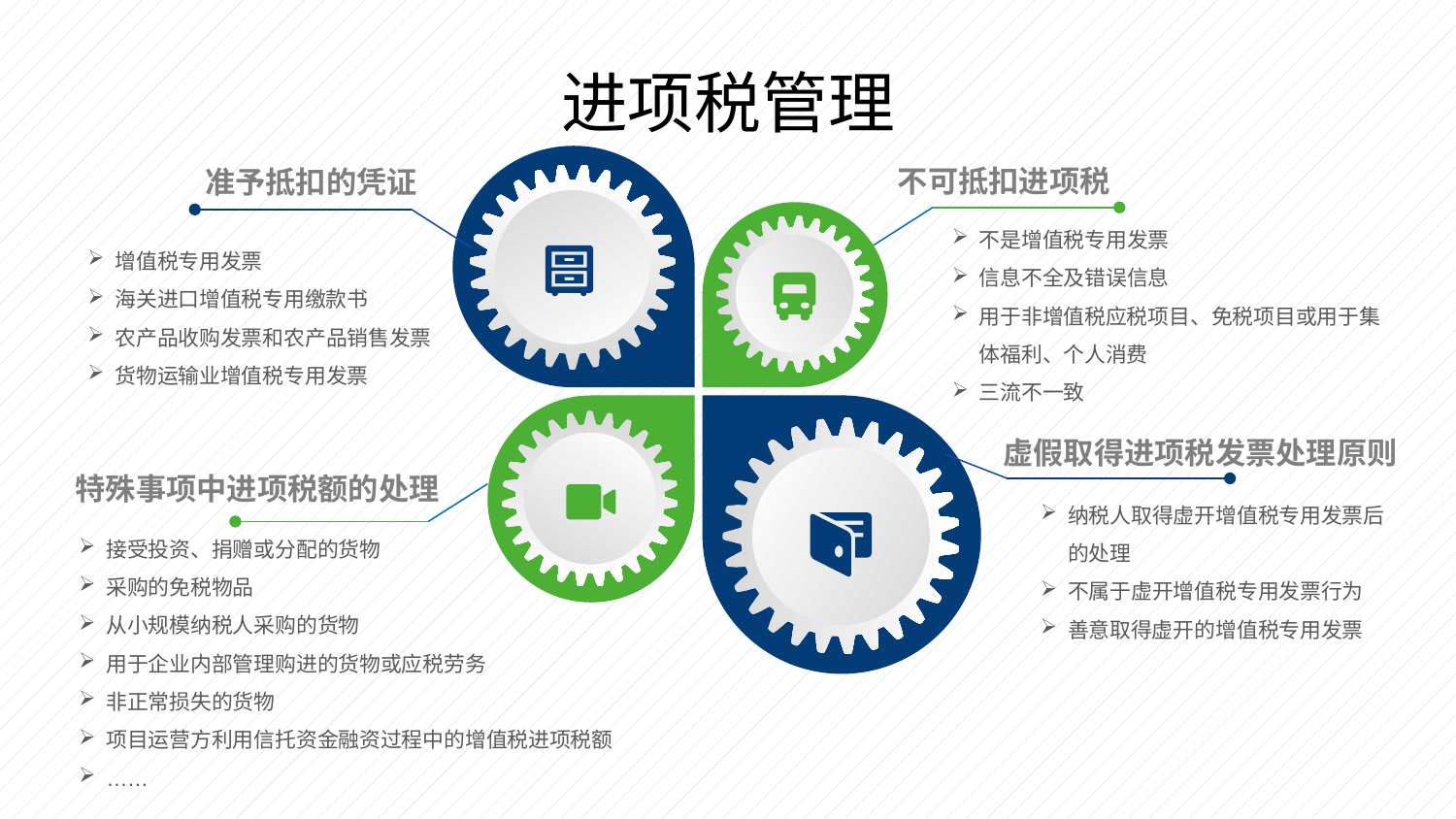

# 进项税管理

不可抵扣进项税
准予抵扣的凭证

不是增值税专用发票
信息不全及错误信息
用于非增值税应税项目、免税项目或用于集体福利、个人消费
三流不一致

增值税专用发票
海关进口增值税专用缴款书
农产品收购发票和农产品销售发票
货物运输业增值税专用发票

虚假取得进项税发票处理原则

特殊事项中进项税额的处理
纳税人取得虚开增值税专用发票后的处理
不属于虚开增值税专用发票行为
善意取得虚开的增值税专用发票

接受投资、捐赠或分配的货物
采购的免税物品
从小规模纳税人采购的货物
用于企业内部管理购进的货物或应税劳务
非正常损失的货物
项目运营方利用信托资金融资过程中的增值税进项税额
……